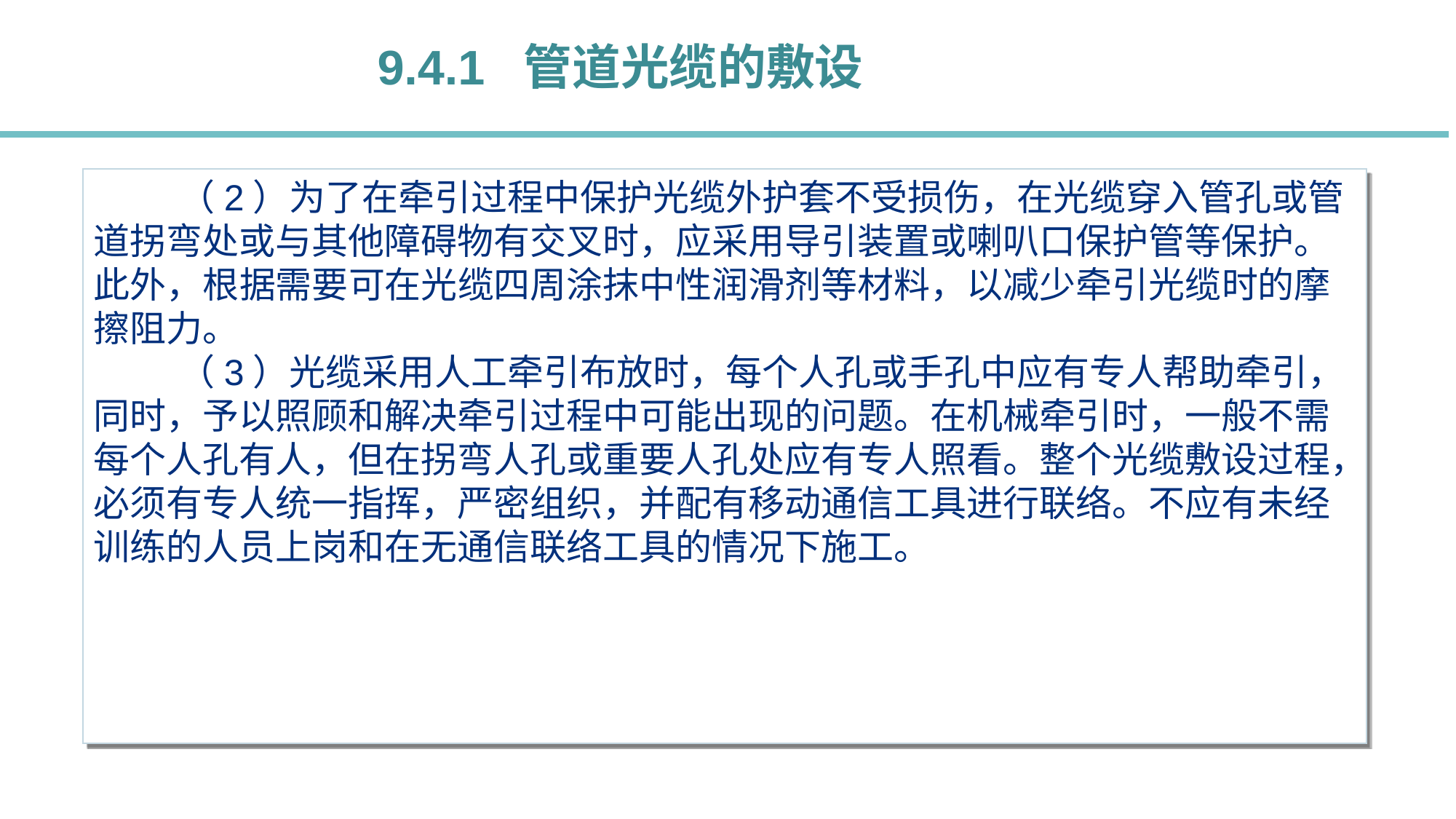

9.4.1  管道光缆的敷设

（2）为了在牵引过程中保护光缆外护套不受损伤，在光缆穿入管孔或管道拐弯处或与其他障碍物有交叉时，应采用导引装置或喇叭口保护管等保护。此外，根据需要可在光缆四周涂抹中性润滑剂等材料，以减少牵引光缆时的摩擦阻力。
（3）光缆采用人工牵引布放时，每个人孔或手孔中应有专人帮助牵引，同时，予以照顾和解决牵引过程中可能出现的问题。在机械牵引时，一般不需每个人孔有人，但在拐弯人孔或重要人孔处应有专人照看。整个光缆敷设过程，必须有专人统一指挥，严密组织，并配有移动通信工具进行联络。不应有未经训练的人员上岗和在无通信联络工具的情况下施工。